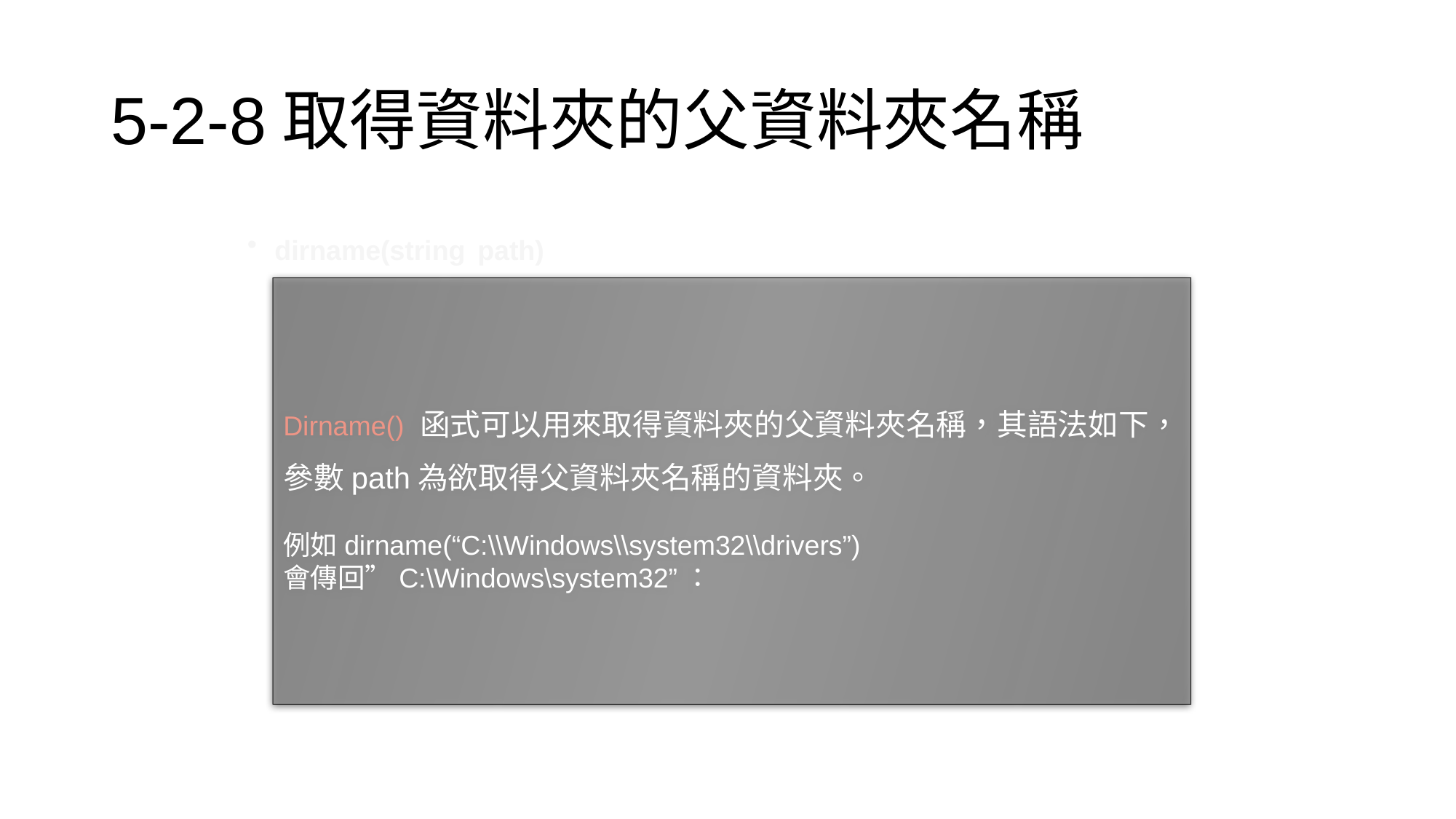

# 5-2-8取得資料夾的父資料夾名稱
dirname(string path)
Dirname() 函式可以用來取得資料夾的父資料夾名稱，其語法如下，參數path為欲取得父資料夾名稱的資料夾。

例如dirname(“C:\\Windows\\system32\\drivers”)
會傳回”C:\Windows\system32”：